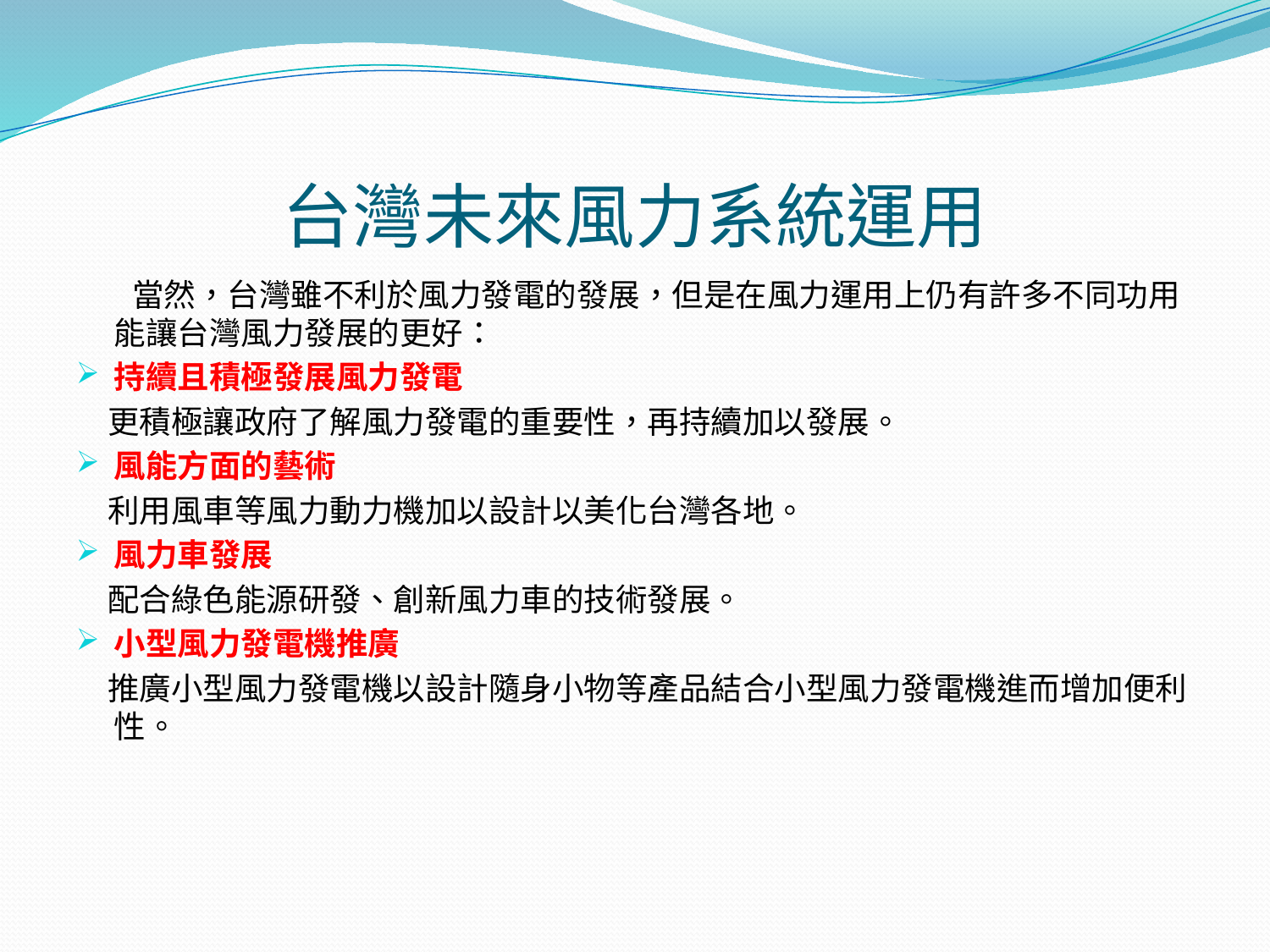

# 台灣未來風力系統運用
　　當然，台灣雖不利於風力發電的發展，但是在風力運用上仍有許多不同功用能讓台灣風力發展的更好：
持續且積極發展風力發電
　更積極讓政府了解風力發電的重要性，再持續加以發展。
風能方面的藝術
　利用風車等風力動力機加以設計以美化台灣各地。
風力車發展
　配合綠色能源研發、創新風力車的技術發展。
小型風力發電機推廣
　推廣小型風力發電機以設計隨身小物等產品結合小型風力發電機進而增加便利性。